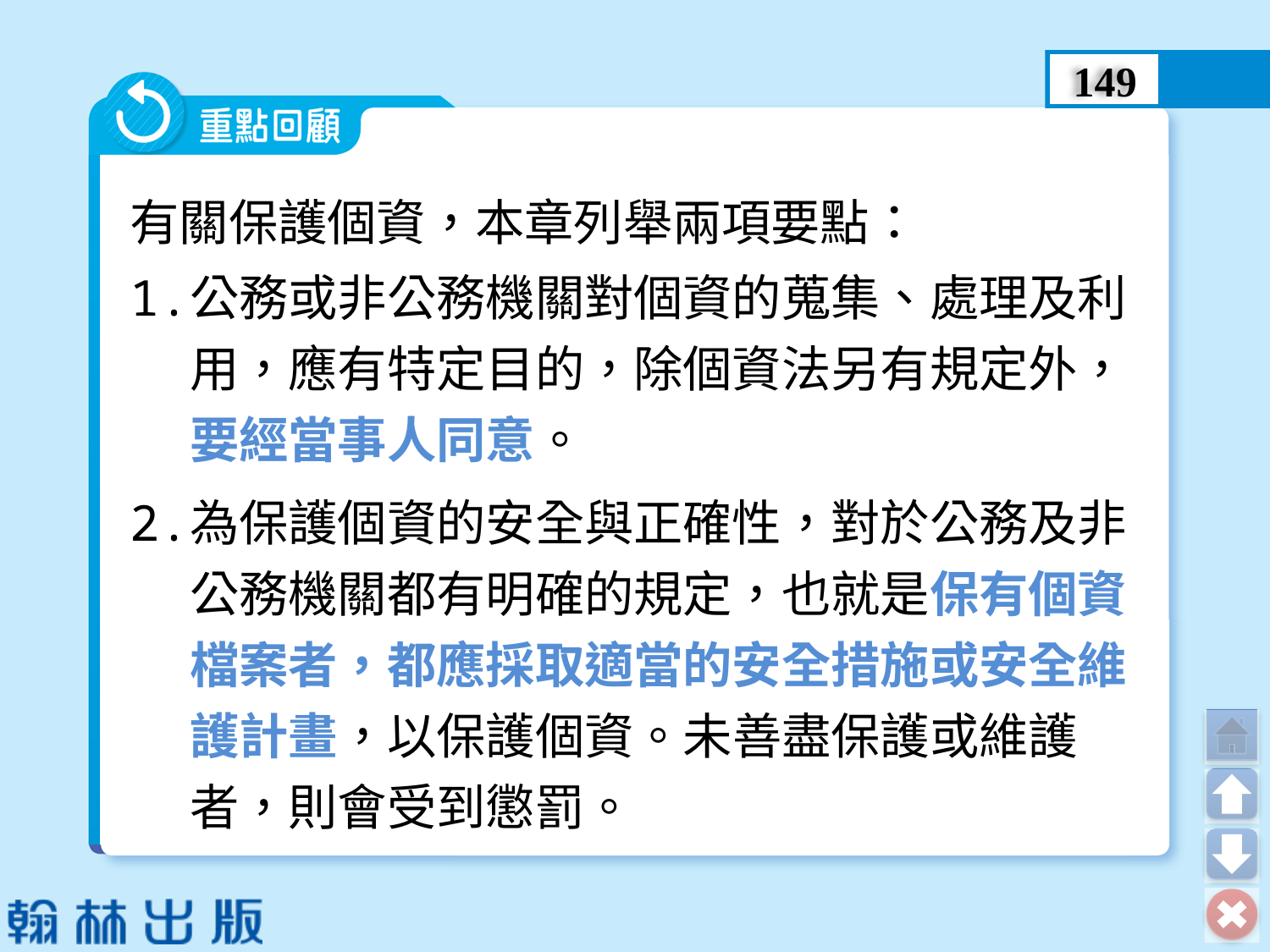

149
有關保護個資，本章列舉兩項要點：
1.	公務或非公務機關對個資的蒐集、處理及利用，應有特定目的，除個資法另有規定外，要經當事人同意。
2.	為保護個資的安全與正確性，對於公務及非公務機關都有明確的規定，也就是保有個資檔案者，都應採取適當的安全措施或安全維護計畫，以保護個資。未善盡保護或維護者，則會受到懲罰。